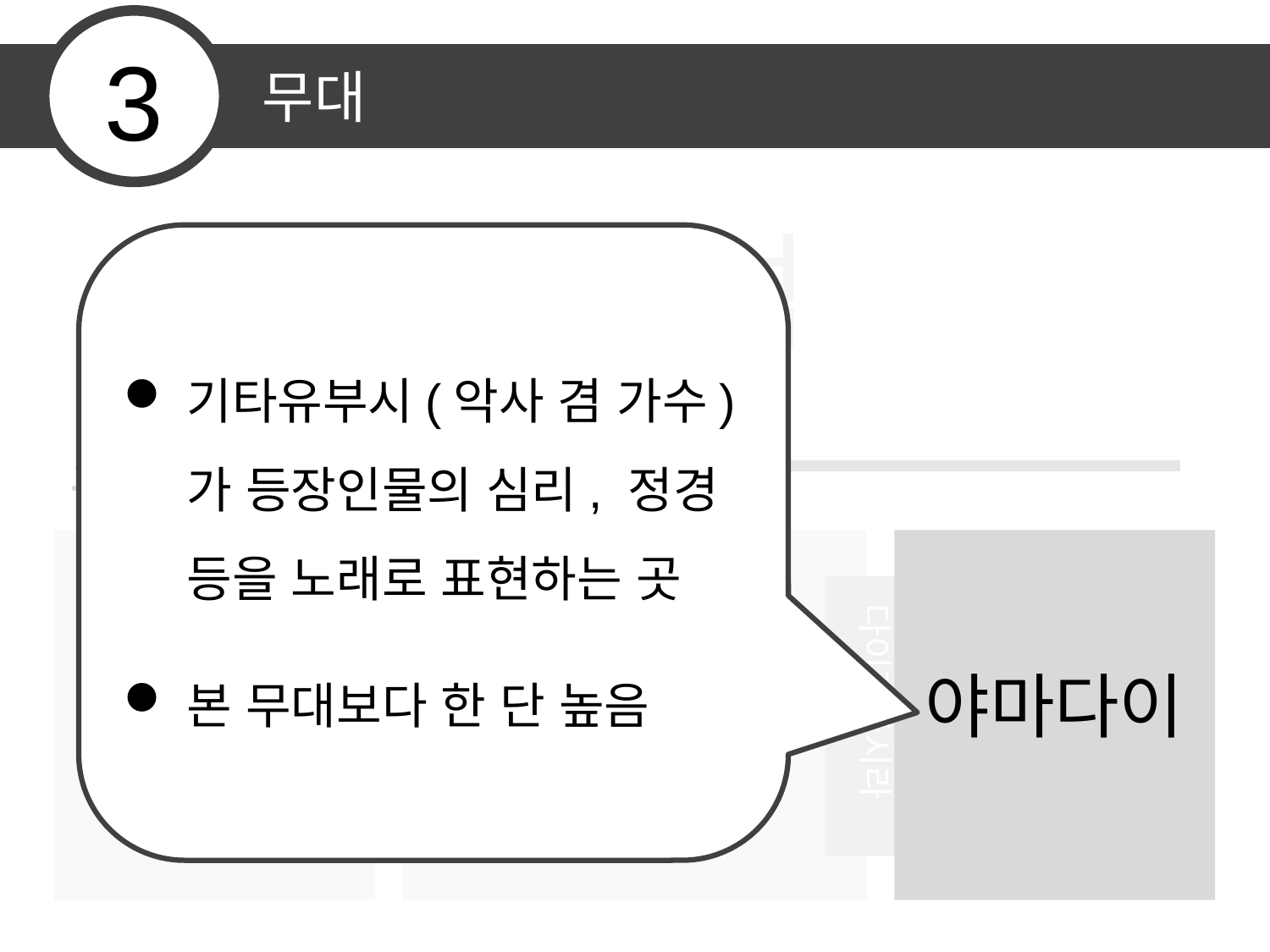

3

무대
관중석

기타유부시(악사 겸 가수)가 등장인물의 심리, 정경 등을 노래로 표현하는 곳

본 무대보다 한 단 높음
조시키마루

야마다이

게자

본무대

다이진바시라

다이진바시라